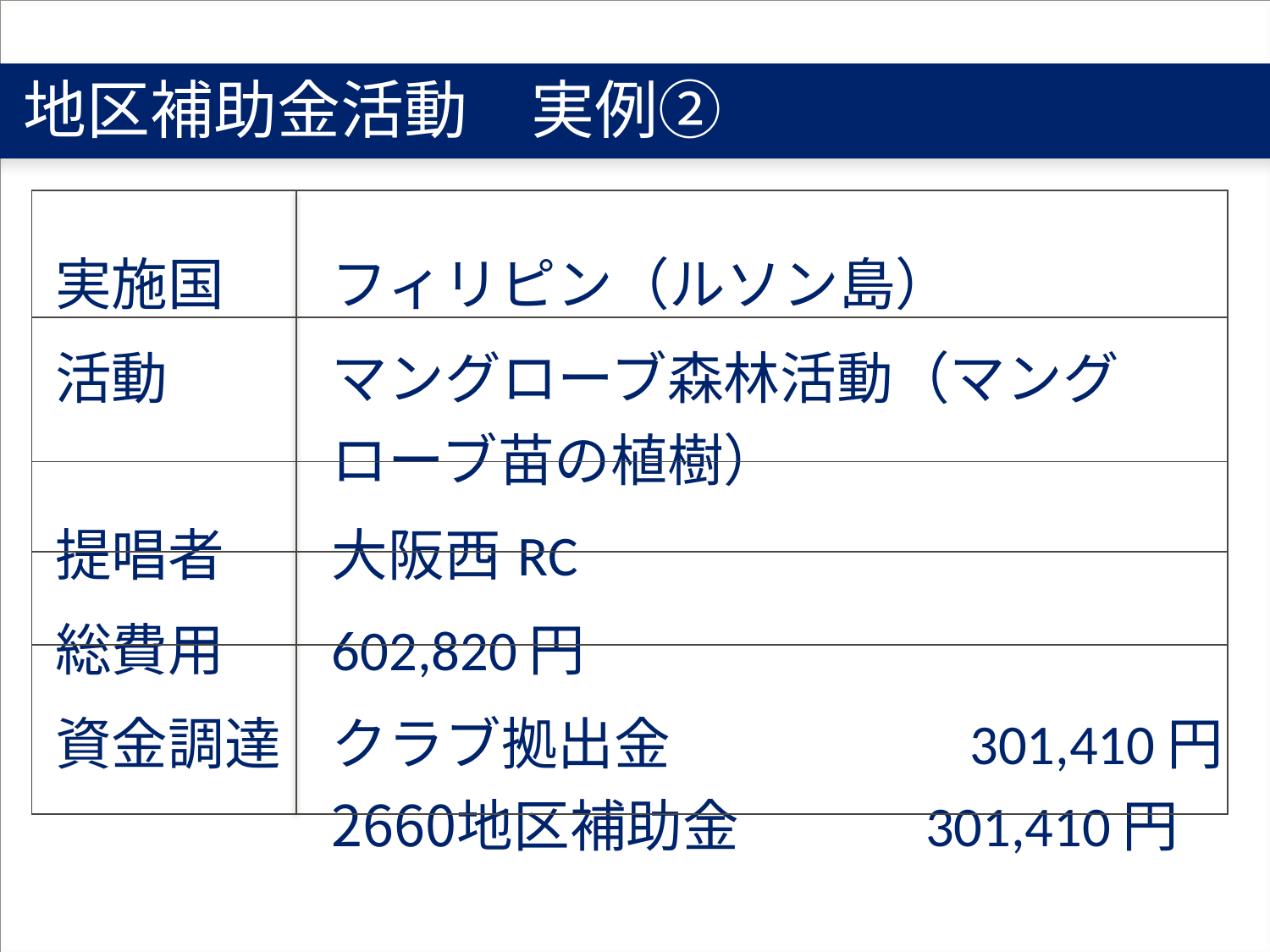

# 地区補助金活動　実例②
|  |
| --- |
|  |
|  |
|  |
|  |
| 実施国 | フィリピン（ルソン島） |
| --- | --- |
| 活動 | マングローブ森林活動（マングローブ苗の植樹） |
| 提唱者 | 大阪西RC |
| 総費用 | 602,820円 |
| 資金調達 | クラブ拠出金　　　　　301,410円 地区補助金　　　301,410円 |